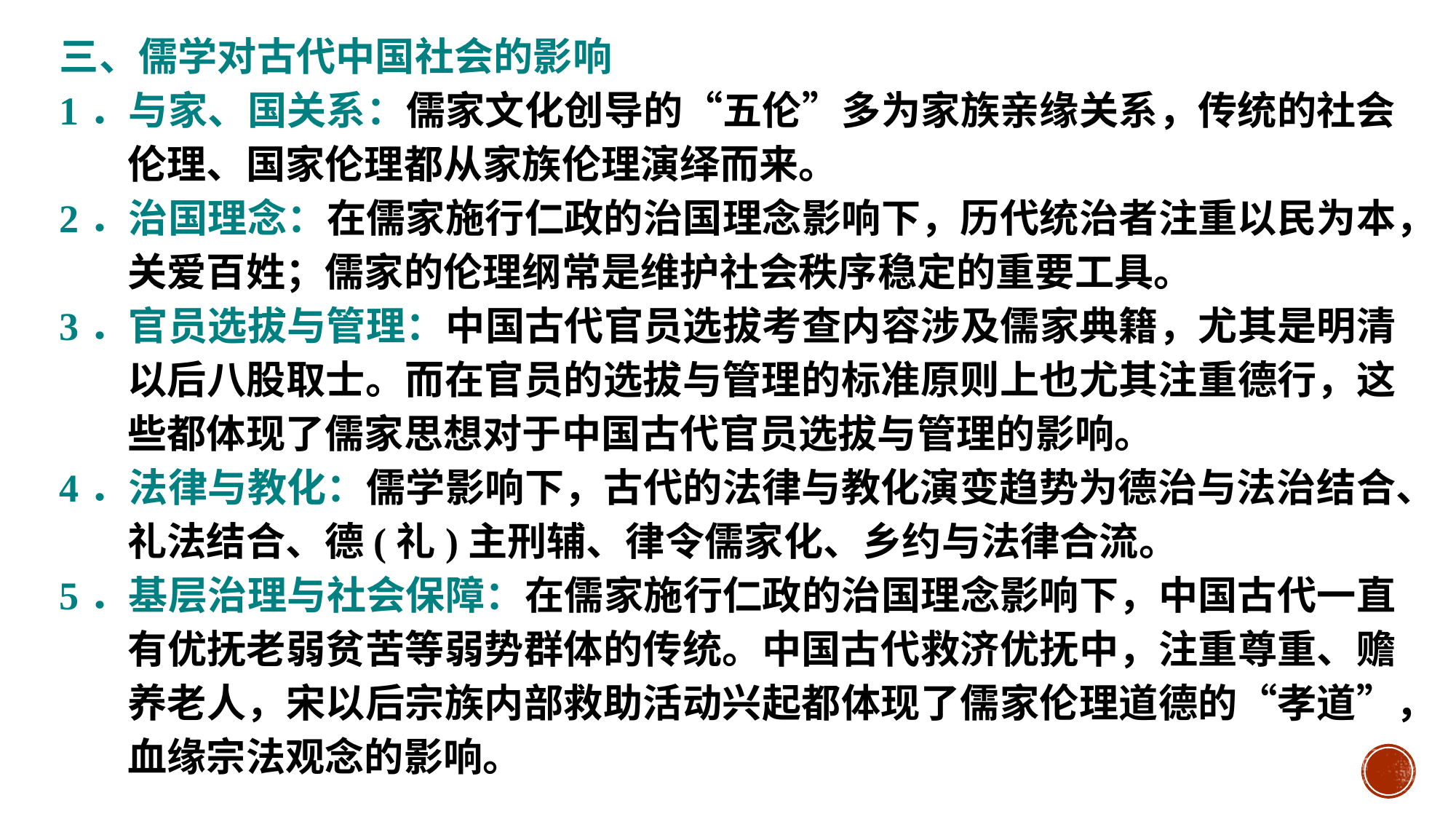

三、儒学对古代中国社会的影响
1．与家、国关系：儒家文化创导的“五伦”多为家族亲缘关系，传统的社会伦理、国家伦理都从家族伦理演绎而来。
2．治国理念：在儒家施行仁政的治国理念影响下，历代统治者注重以民为本，关爱百姓；儒家的伦理纲常是维护社会秩序稳定的重要工具。
3．官员选拔与管理：中国古代官员选拔考查内容涉及儒家典籍，尤其是明清以后八股取士。而在官员的选拔与管理的标准原则上也尤其注重德行，这些都体现了儒家思想对于中国古代官员选拔与管理的影响。
4．法律与教化：儒学影响下，古代的法律与教化演变趋势为德治与法治结合、礼法结合、德(礼)主刑辅、律令儒家化、乡约与法律合流。
5．基层治理与社会保障：在儒家施行仁政的治国理念影响下，中国古代一直有优抚老弱贫苦等弱势群体的传统。中国古代救济优抚中，注重尊重、赡养老人，宋以后宗族内部救助活动兴起都体现了儒家伦理道德的“孝道”，血缘宗法观念的影响。
#